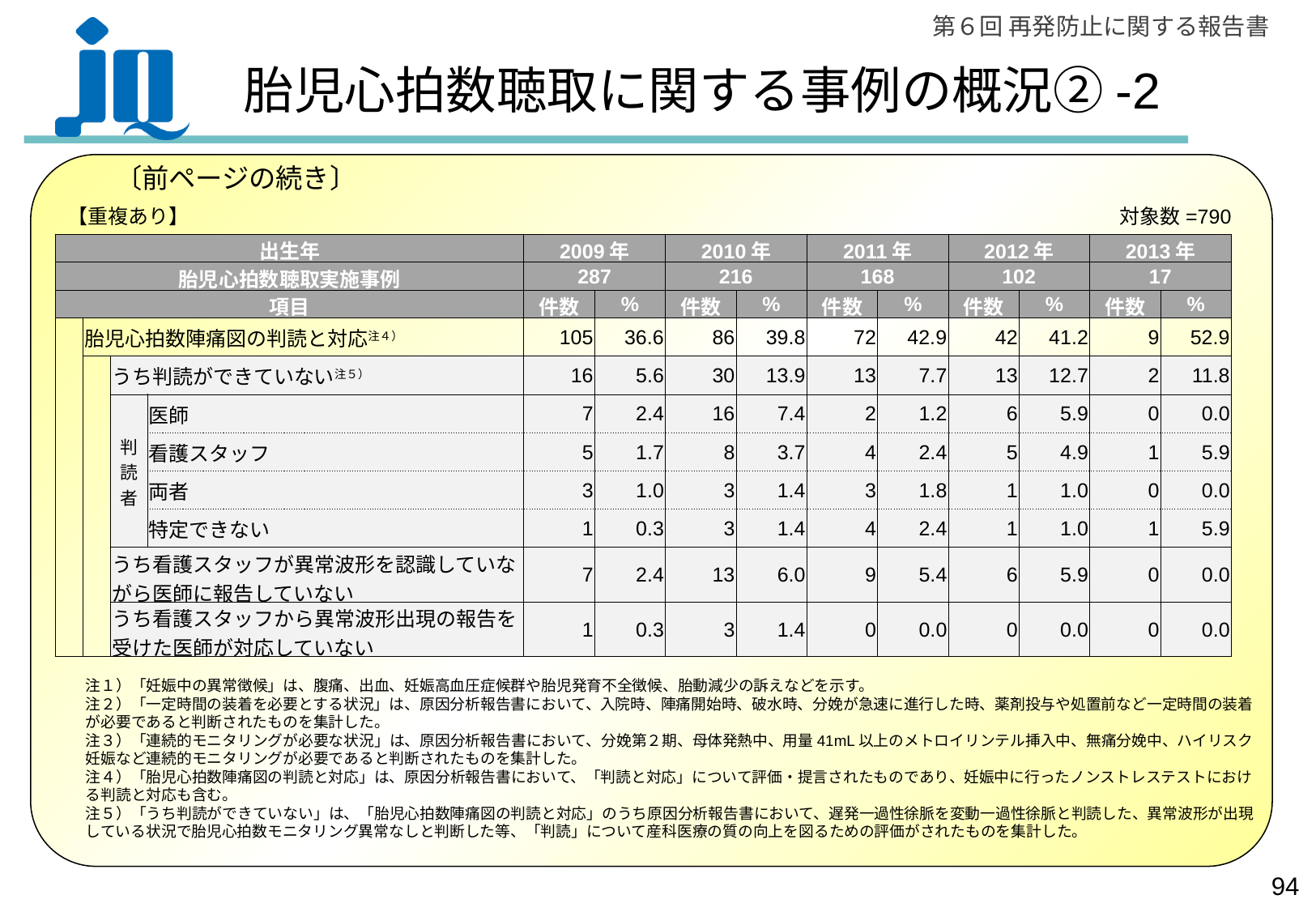

# 胎児心拍数聴取に関する事例の概況②-2

〔前ページの続き〕
【重複あり】　　　　　　　　　　　　　　　　　　　　　　　　　　　　　　　　　　　　　　　　　　　　　　対象数=790
| 出生年 |  |  |  | 2009年 |  | 2010年 |  | 2011年 |  | 2012年 |  | 2013年 |  |
| --- | --- | --- | --- | --- | --- | --- | --- | --- | --- | --- | --- | --- | --- |
| 胎児心拍数聴取実施事例 |  |  |  | 287 |  | 216 |  | 168 |  | 102 |  | 17 |  |
| 項目 |  |  |  | 件数 | % | 件数 | % | 件数 | % | 件数 | % | 件数 | % |
|  | 胎児心拍数陣痛図の判読と対応注４） |  |  | 105 | 36.6 | 86 | 39.8 | 72 | 42.9 | 42 | 41.2 | 9 | 52.9 |
|  |  | うち判読ができていない注５） |  | 16 | 5.6 | 30 | 13.9 | 13 | 7.7 | 13 | 12.7 | 2 | 11.8 |
|  |  | 判読者 | 医師 | 7 | 2.4 | 16 | 7.4 | 2 | 1.2 | 6 | 5.9 | 0 | 0.0 |
|  |  |  | 看護スタッフ | 5 | 1.7 | 8 | 3.7 | 4 | 2.4 | 5 | 4.9 | 1 | 5.9 |
|  |  |  | 両者 | 3 | 1.0 | 3 | 1.4 | 3 | 1.8 | 1 | 1.0 | 0 | 0.0 |
|  |  |  | 特定できない | 1 | 0.3 | 3 | 1.4 | 4 | 2.4 | 1 | 1.0 | 1 | 5.9 |
|  |  | うち看護スタッフが異常波形を認識していながら医師に報告していない |  | 7 | 2.4 | 13 | 6.0 | 9 | 5.4 | 6 | 5.9 | 0 | 0.0 |
|  |  | うち看護スタッフから異常波形出現の報告を受けた医師が対応していない |  | 1 | 0.3 | 3 | 1.4 | 0 | 0.0 | 0 | 0.0 | 0 | 0.0 |
注１）「妊娠中の異常徴候」は、腹痛、出血、妊娠高血圧症候群や胎児発育不全徴候、胎動減少の訴えなどを示す。
注２）「一定時間の装着を必要とする状況」は、原因分析報告書において、入院時、陣痛開始時、破水時、分娩が急速に進行した時、薬剤投与や処置前など一定時間の装着が必要であると判断されたものを集計した。
注３）「連続的モニタリングが必要な状況」は、原因分析報告書において、分娩第２期、母体発熱中、用量41mL以上のメトロイリンテル挿入中、無痛分娩中、ハイリスク妊娠など連続的モニタリングが必要であると判断されたものを集計した。
注４）「胎児心拍数陣痛図の判読と対応」は、原因分析報告書において、「判読と対応」について評価・提言されたものであり、妊娠中に行ったノンストレステストにおける判読と対応も含む。
注５）「うち判読ができていない」は、「胎児心拍数陣痛図の判読と対応」のうち原因分析報告書において、遅発一過性徐脈を変動一過性徐脈と判読した、異常波形が出現している状況で胎児心拍数モニタリング異常なしと判断した等、「判読」について産科医療の質の向上を図るための評価がされたものを集計した。
94